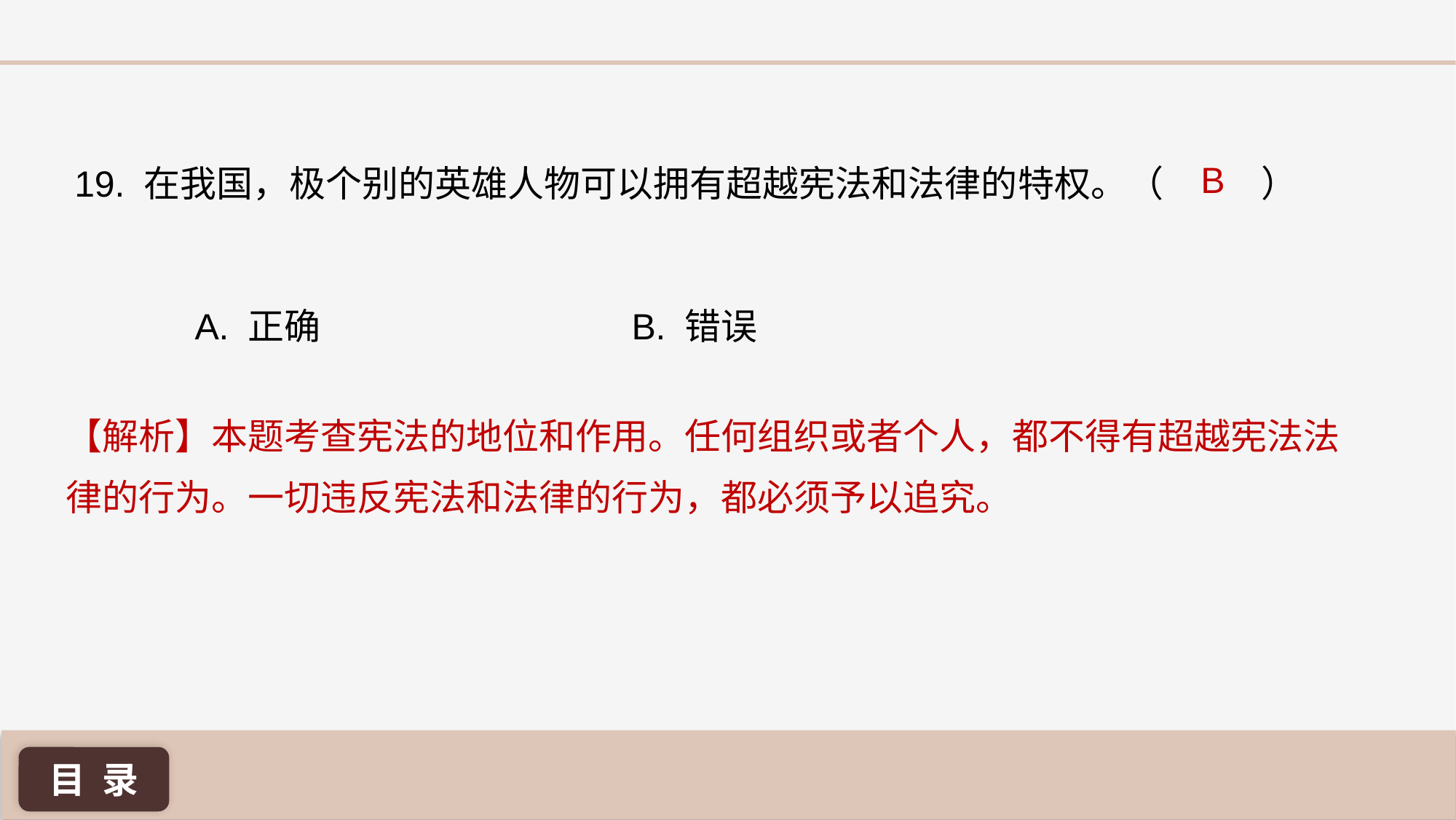

B
19. 在我国，极个别的英雄人物可以拥有超越宪法和法律的特权。（            ）
A. 正确 			B. 错误
【解析】本题考查宪法的地位和作用。任何组织或者个人，都不得有超越宪法法律的行为。一切违反宪法和法律的行为，都必须予以追究。